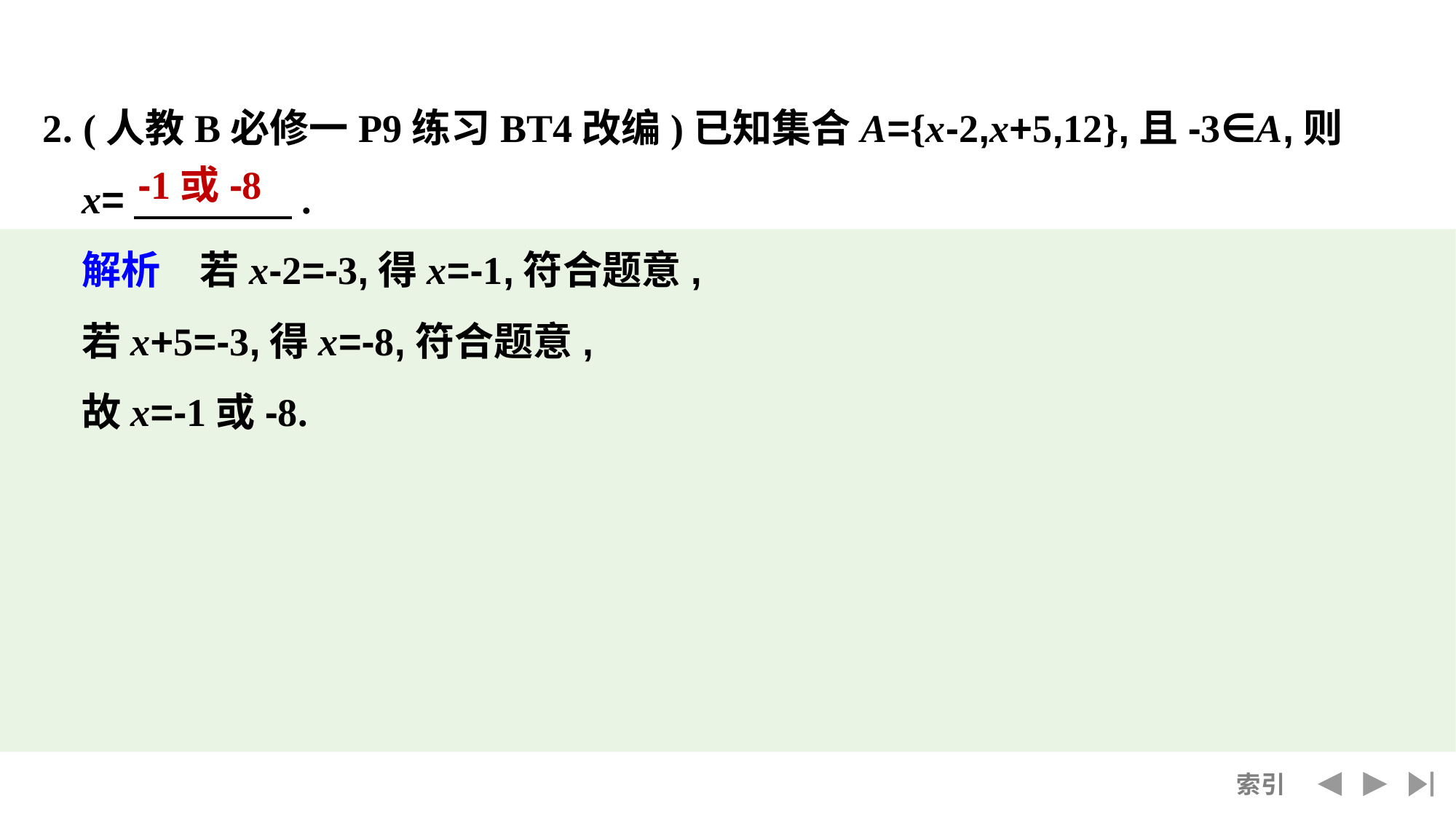

2. (人教B必修一P9练习BT4改编)已知集合A={x-2,x+5,12},且-3∈A,则x=　　　　.
	解析　若x-2=-3,得x=-1,符合题意,
	若x+5=-3,得x=-8,符合题意,
	故x=-1或-8.
-1或-8